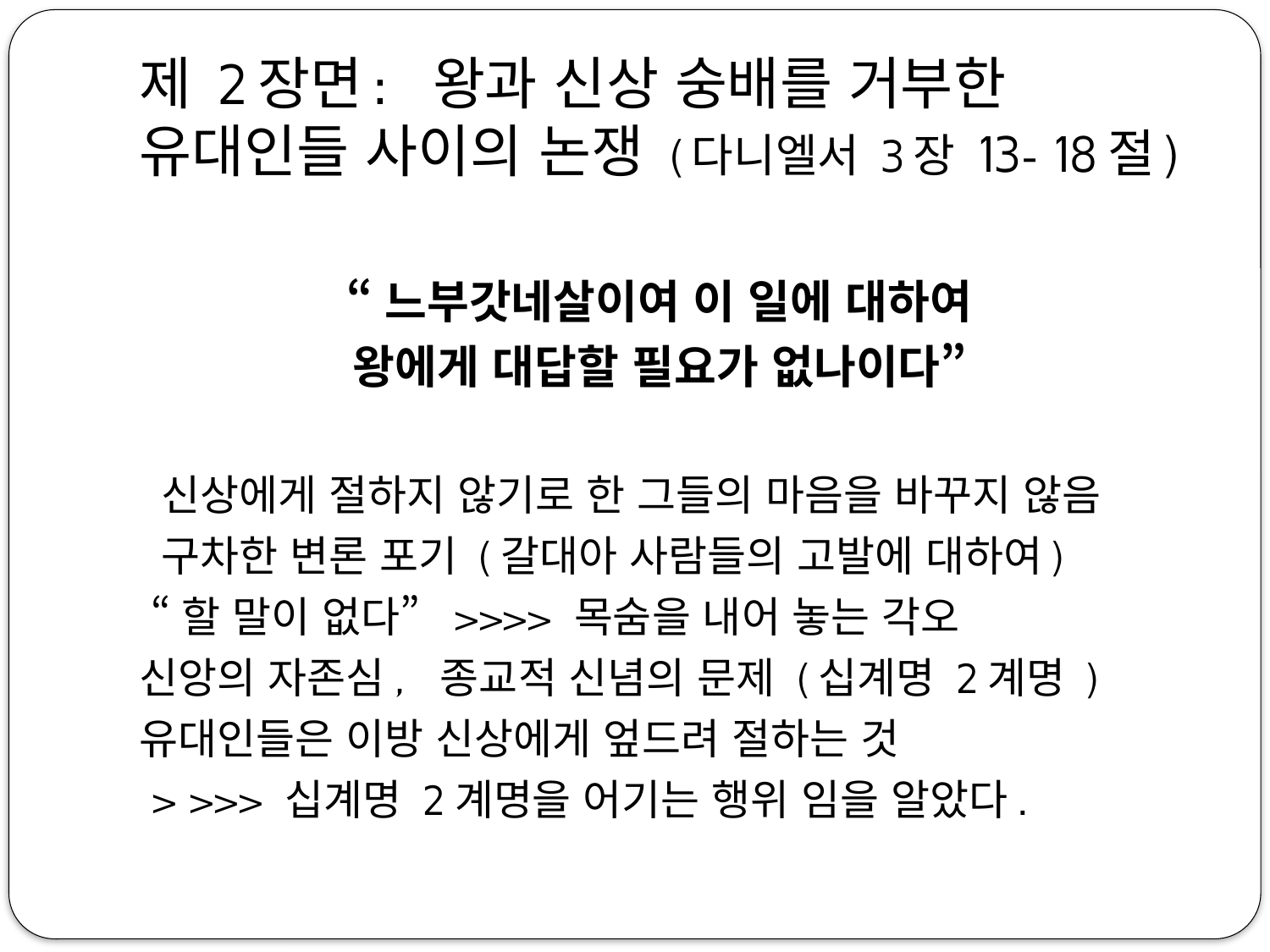

# 제 2장면:  왕과 신상 숭배를 거부한 유대인들 사이의 논쟁 (다니엘서 3장 13- 18절)

“느부갓네살이여 이 일에 대하여
왕에게 대답할 필요가 없나이다”

 신상에게 절하지 않기로 한 그들의 마음을 바꾸지 않음
 구차한 변론 포기 (갈대아 사람들의 고발에 대하여)
 “할 말이 없다”  >>>> 목숨을 내어 놓는 각오
신앙의 자존심,  종교적 신념의 문제 (십계명 2계명 )
유대인들은 이방 신상에게 엎드려 절하는 것
 > >>> 십계명 2계명을 어기는 행위 임을 알았다.